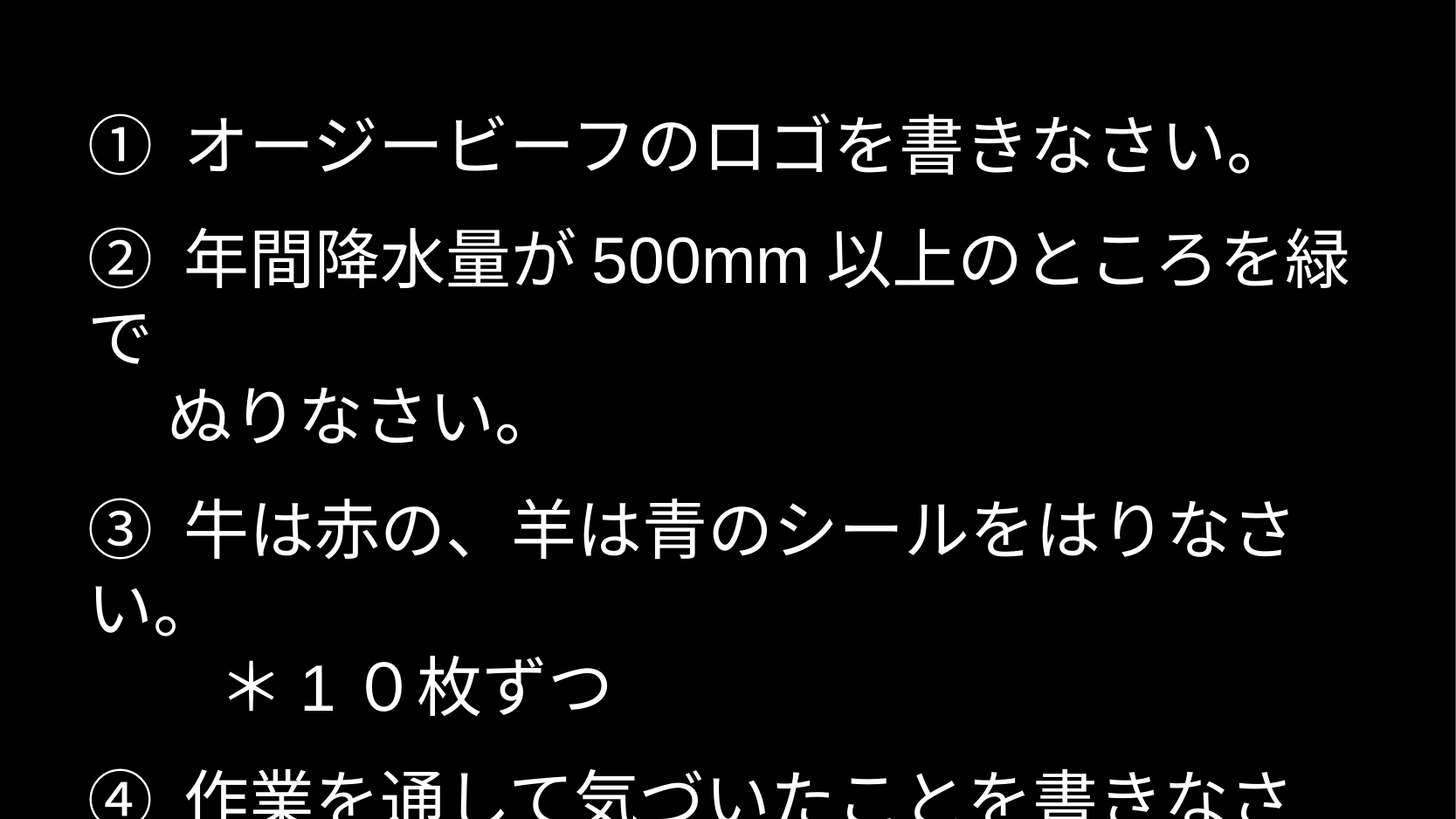

➀ オージービーフのロゴを書きなさい。

➁ 年間降水量が500mm以上のところを緑で
　 ぬりなさい。

③ 牛は赤の、羊は青のシールをはりなさい。
　　＊1０枚ずつ

④ 作業を通して気づいたことを書きなさい。